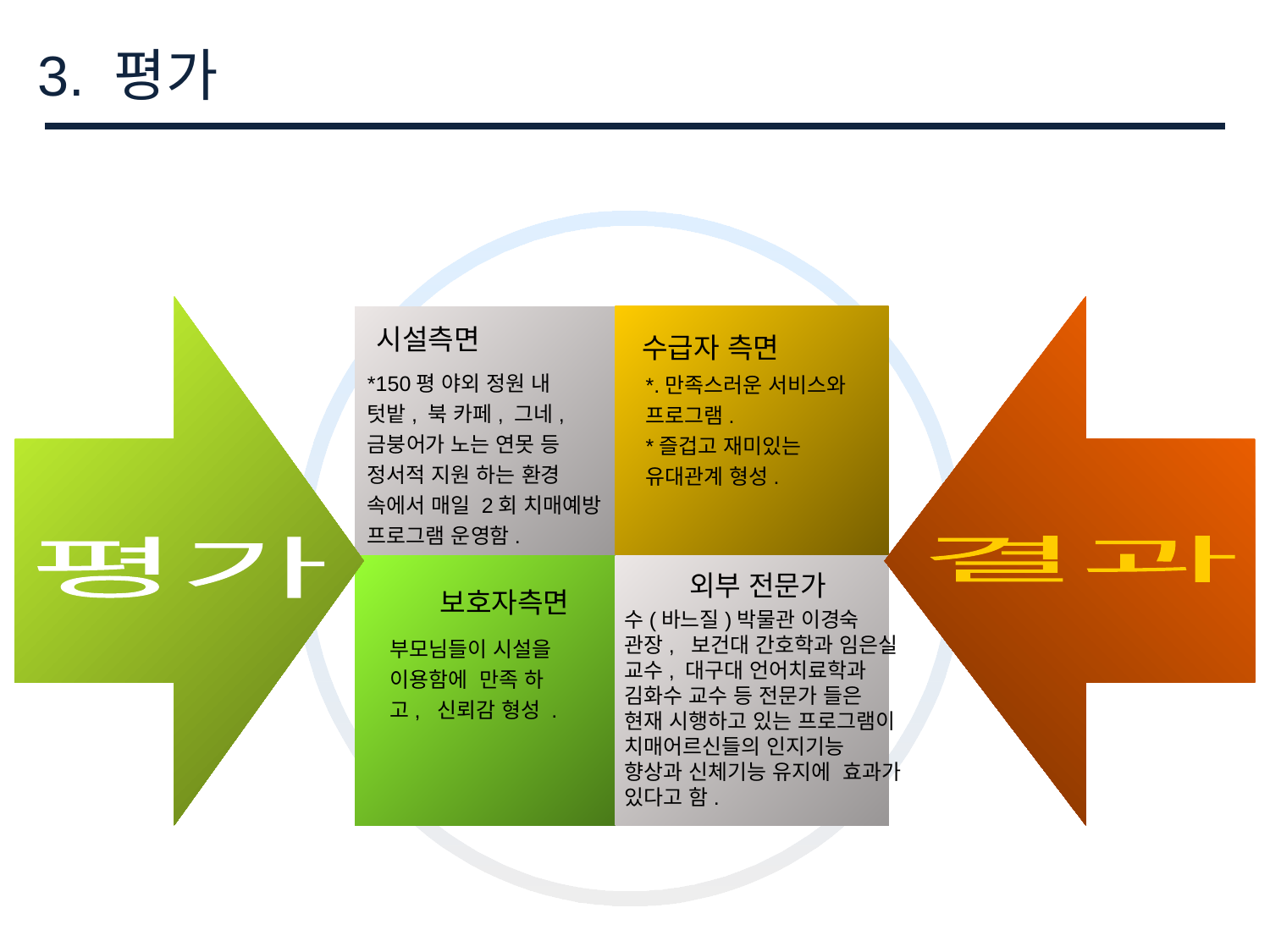

3. 평가

시설측면
수급자 측면
*150평 야외 정원 내
텃밭, 북 카페, 그네,
금붕어가 노는 연못 등
정서적 지원 하는 환경
속에서 매일 2회 치매예방
프로그램 운영함.
*.만족스러운 서비스와
프로그램.
*즐겁고 재미있는 유대관계 형성.
결과

평가

외부 전문가

보호자측면

수(바느질)박물관 이경숙 관장,  보건대 간호학과 임은실 교수, 대구대 언어치료학과 김화수 교수 등 전문가 들은  현재 시행하고 있는 프로그램이 치매어르신들의 인지기능 향상과 신체기능 유지에  효과가 있다고 함.

부모님들이 시설을 이용함에  만족 하고,  신뢰감 형성 .